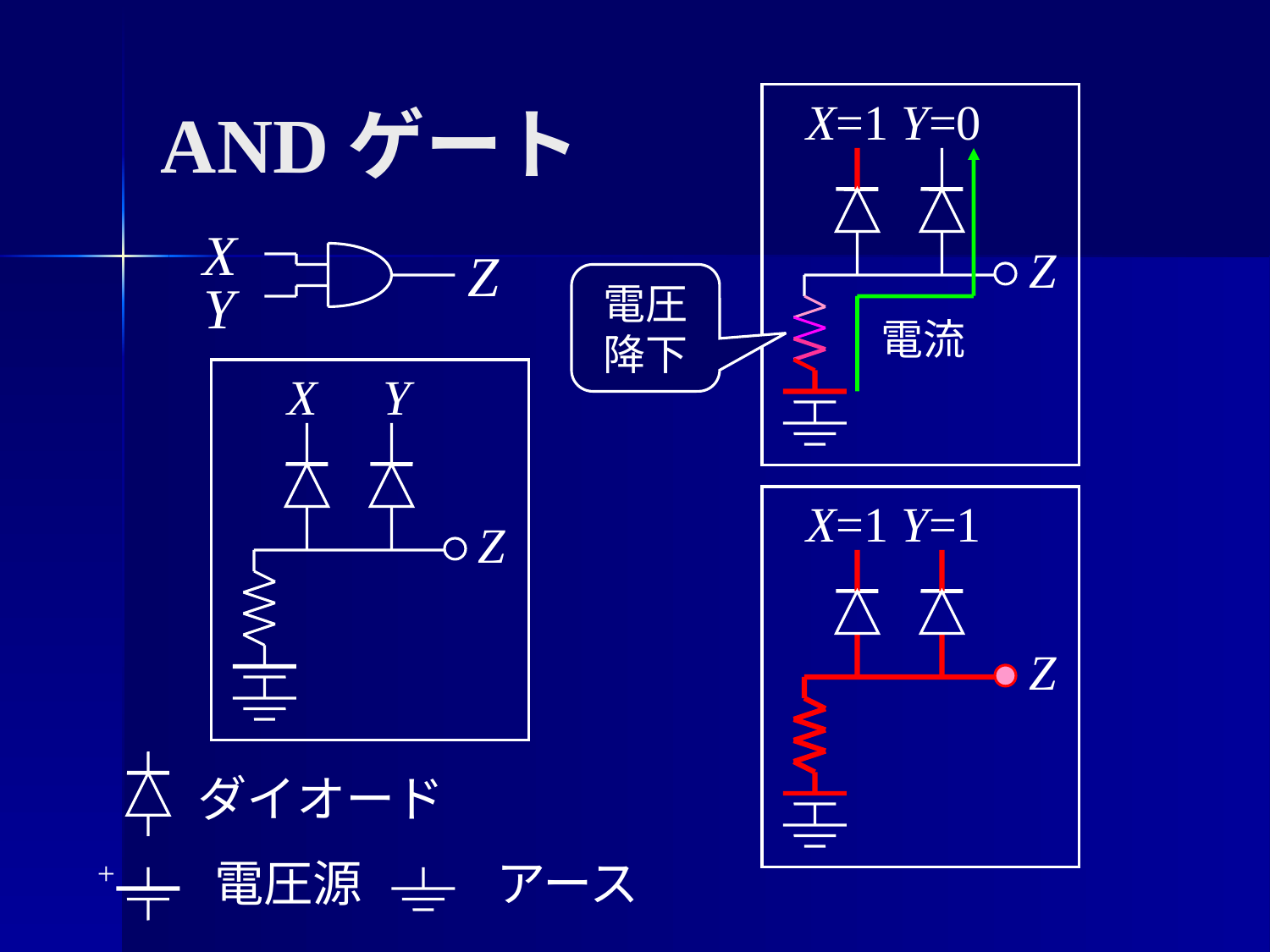

# ANDゲート

X=1
Y=0

Z

X
Z

Y

電圧
降下

電流

X
Y

X=1
Y=1

Z

Z

ダイオード

電圧源
アース
+